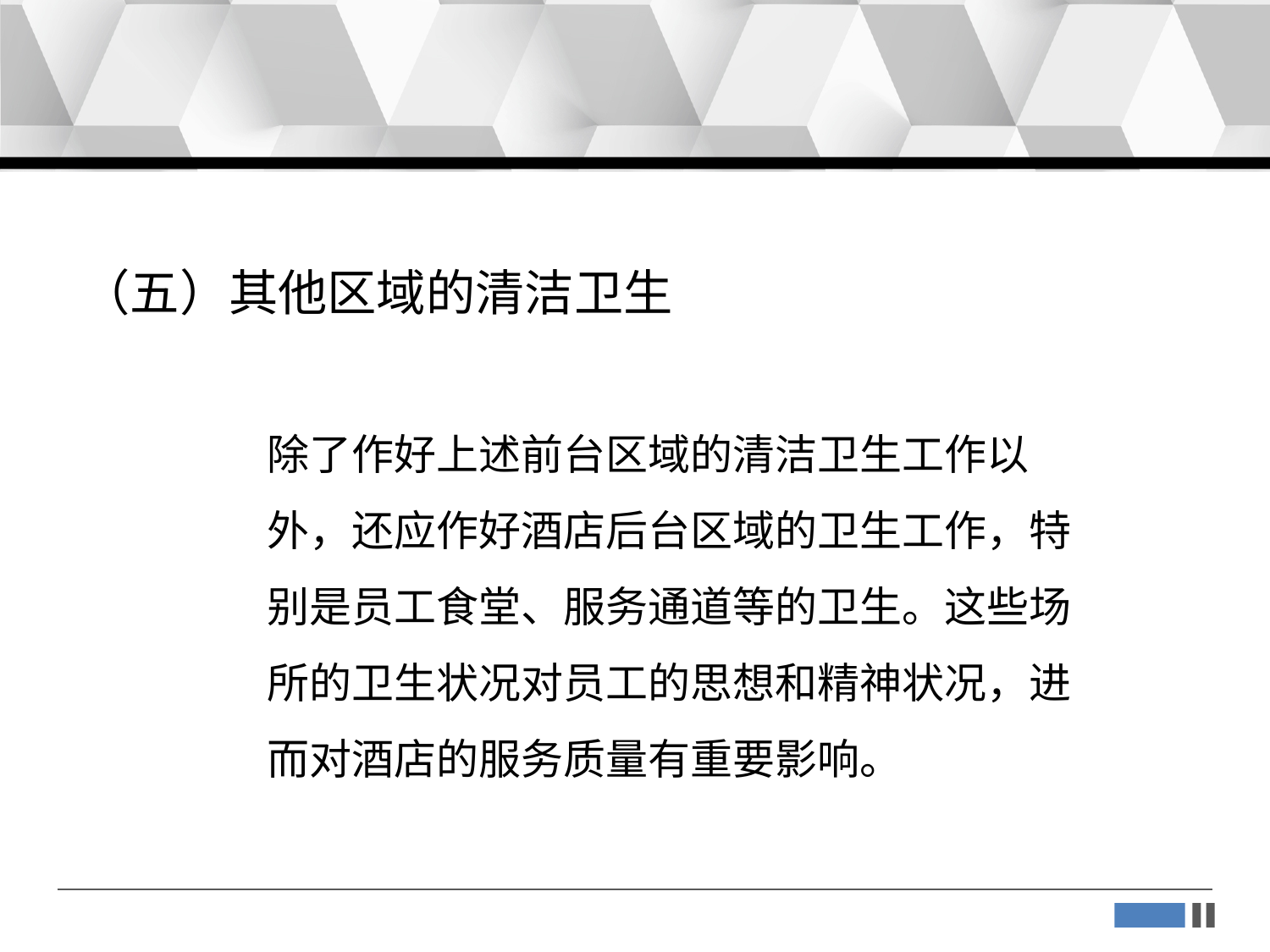

（五）其他区域的清洁卫生
除了作好上述前台区域的清洁卫生工作以外，还应作好酒店后台区域的卫生工作，特别是员工食堂、服务通道等的卫生。这些场所的卫生状况对员工的思想和精神状况，进而对酒店的服务质量有重要影响。